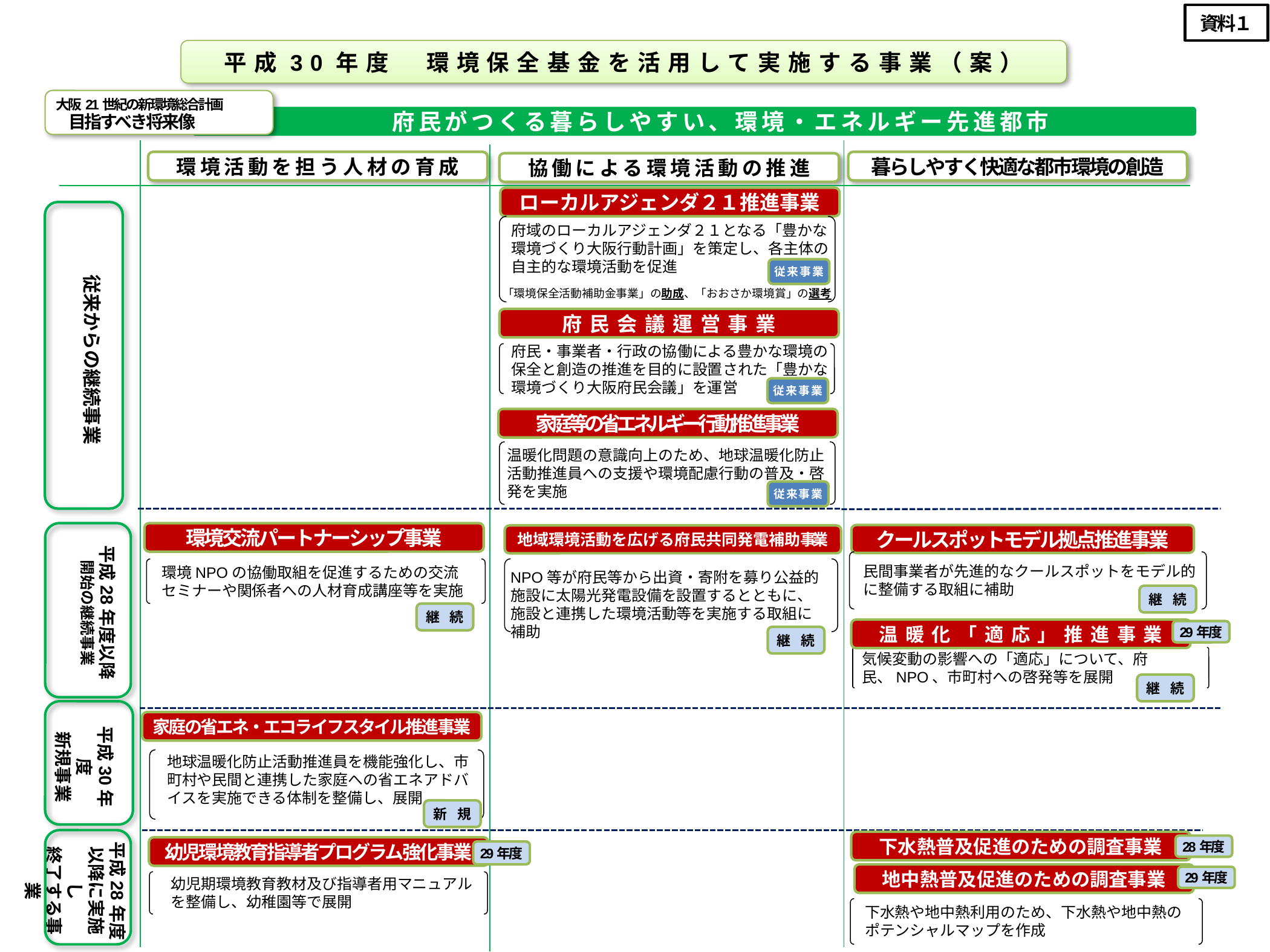

資料１
平成30年度　環境保全基金を活用して実施する事業（案）
大阪21世紀の新環境総合計画
目指すべき将来像
　　府民がつくる暮らしやすい、環境・エネルギー先進都市
暮らしやすく快適な都市環境の創造
環境活動を担う人材の育成
協働による環境活動の推進
ローカルアジェンダ２１推進事業
従来からの継続事業

府域のローカルアジェンダ２１となる「豊かな環境づくり大阪行動計画」を策定し、各主体の自主的な環境活動を促進
従来事業
「環境保全活動補助金事業」の助成、「おおさか環境賞」の選考
府民会議運営事業
府民・事業者・行政の協働による豊かな環境の保全と創造の推進を目的に設置された「豊かな環境づくり大阪府民会議」を運営

従来事業
家庭等の省エネルギー行動推進事業
温暖化問題の意識向上のため、地球温暖化防止活動推進員への支援や環境配慮行動の普及・啓発を実施

従来事業

環境交流パートナーシップ事業
クールスポットモデル拠点推進事業
地域環境活動を広げる府民共同発電補助事業
平成28年度以降
開始の継続事業

民間事業者が先進的なクールスポットをモデル的
に整備する取組に補助

環境NPOの協働取組を促進するための交流セミナーや関係者への人材育成講座等を実施

NPO等が府民等から出資・寄附を募り公益的施設に太陽光発電設備を設置するとともに、施設と連携した環境活動等を実施する取組に補助
継　続
継　続
温暖化「適応」推進事業
29年度
継　続
気候変動の影響への「適応」について、府民、NPO、市町村への啓発等を展開
継　続

平成30年度
新規事業
家庭の省エネ・エコライフスタイル推進事業
地球温暖化防止活動推進員を機能強化し、市町村や民間と連携した家庭への省エネアドバイスを実施できる体制を整備し、展開

新　規
平成28年度
以降に実施し
終了する事業

下水熱普及促進のための調査事業
28年度
幼児環境教育指導者プログラム強化事業
幼児期環境教育教材及び指導者用マニュアルを整備し、幼稚園等で展開
29年度
地中熱普及促進のための調査事業
29年度

下水熱や地中熱利用のため、下水熱や地中熱のポテンシャルマップを作成